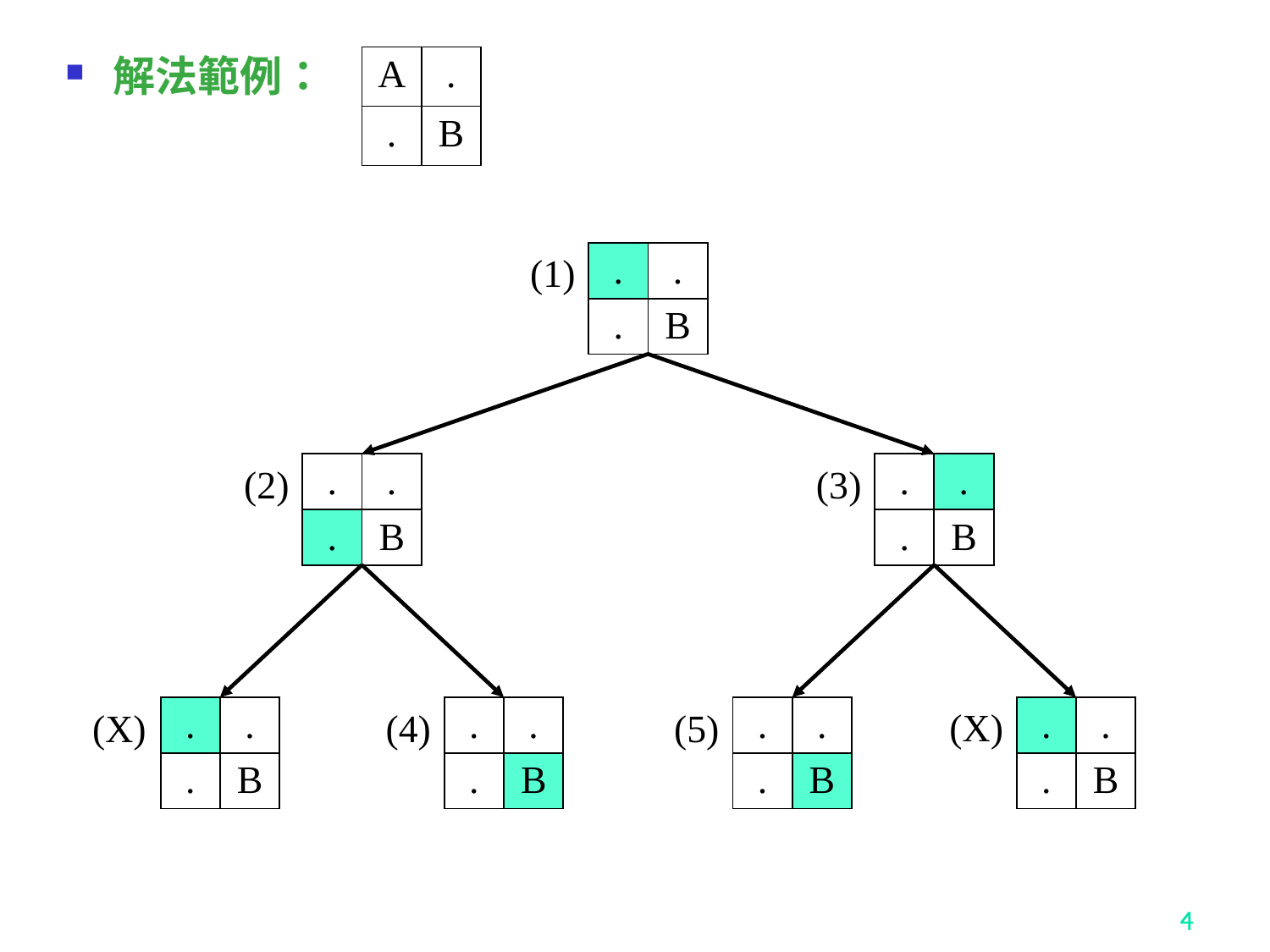

| A | . |
| --- | --- |
| . | B |
解法範例：

(1)
| . | . |
| --- | --- |
| . | B |
(2)
| . | . |
| --- | --- |
| . | B |
(3)
| . | . |
| --- | --- |
| . | B |
(X)
(X)
| . | . |
| --- | --- |
| . | B |
(4)
| . | . |
| --- | --- |
| . | B |
(5)
| . | . |
| --- | --- |
| . | B |
| . | . |
| --- | --- |
| . | B |
4